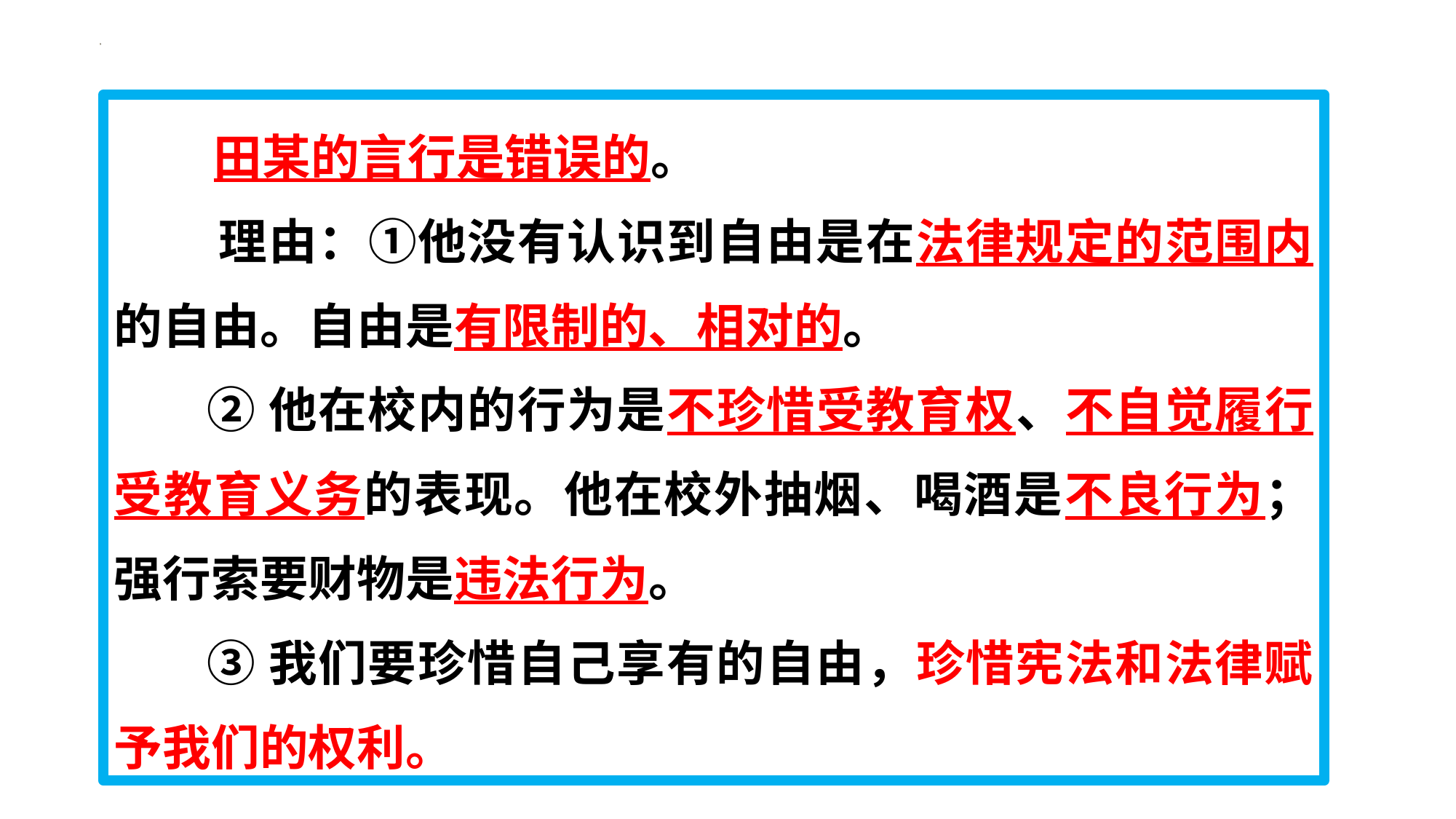

田某的言行是错误的。
   理由：①他没有认识到自由是在法律规定的范围内的自由。自由是有限制的、相对的。
   ②他在校内的行为是不珍惜受教育权、不自觉履行受教育义务的表现。他在校外抽烟、喝酒是不良行为；强行索要财物是违法行为。
   ③我们要珍惜自己享有的自由，珍惜宪法和法律赋予我们的权利。